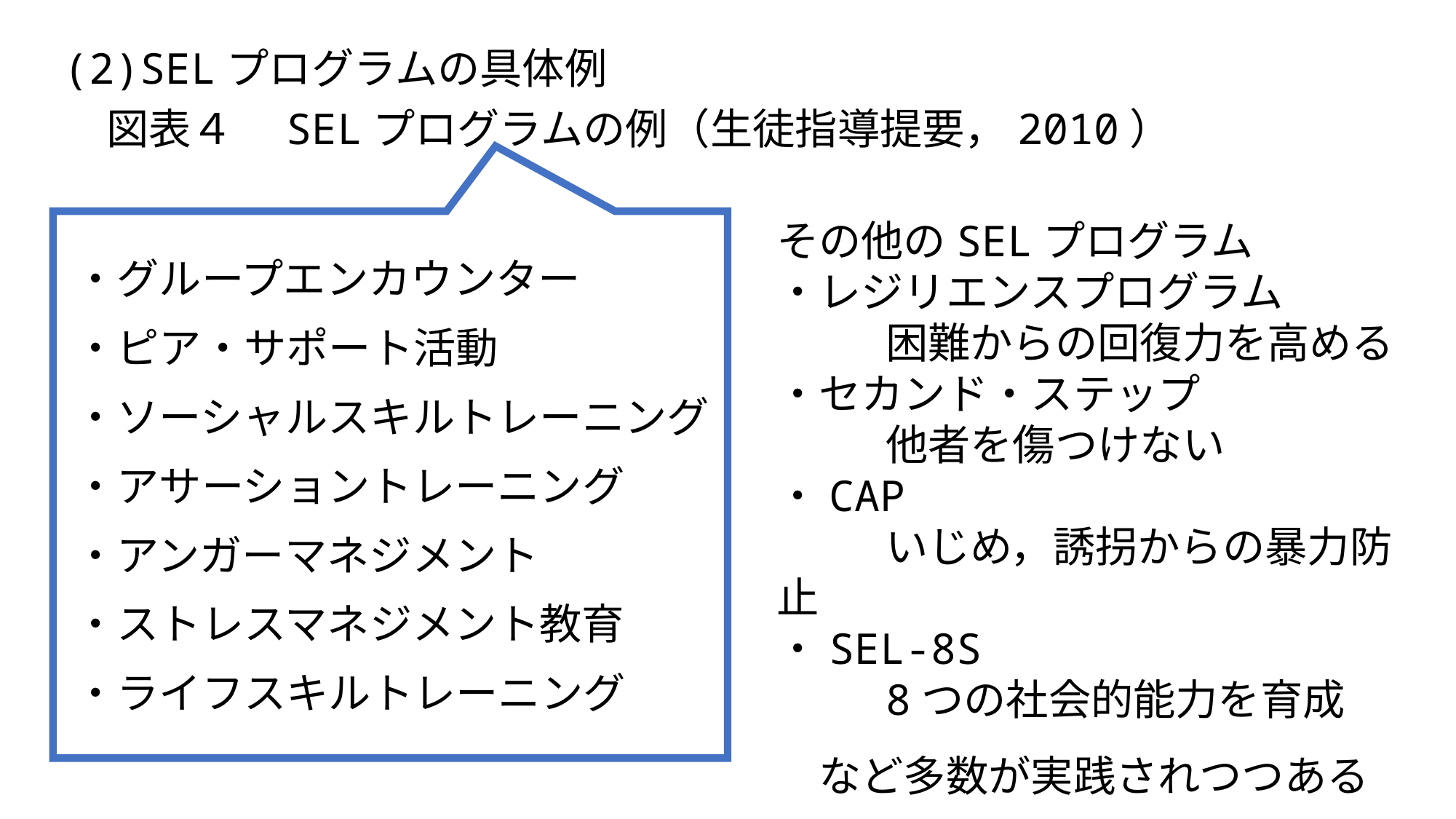

(2)SELプログラムの具体例
　図表４　SELプログラムの例（生徒指導提要，2010）
その他のSELプログラム
・レジリエンスプログラム
	困難からの回復力を高める
・セカンド・ステップ
	他者を傷つけない
・CAP
	いじめ，誘拐からの暴力防止
・SEL-8S
	8つの社会的能力を育成
　など多数が実践されつつある
・グループエンカウンター
・ピア・サポート活動
・ソーシャルスキルトレーニング
・アサーショントレーニング
・アンガーマネジメント
・ストレスマネジメント教育
・ライフスキルトレーニング